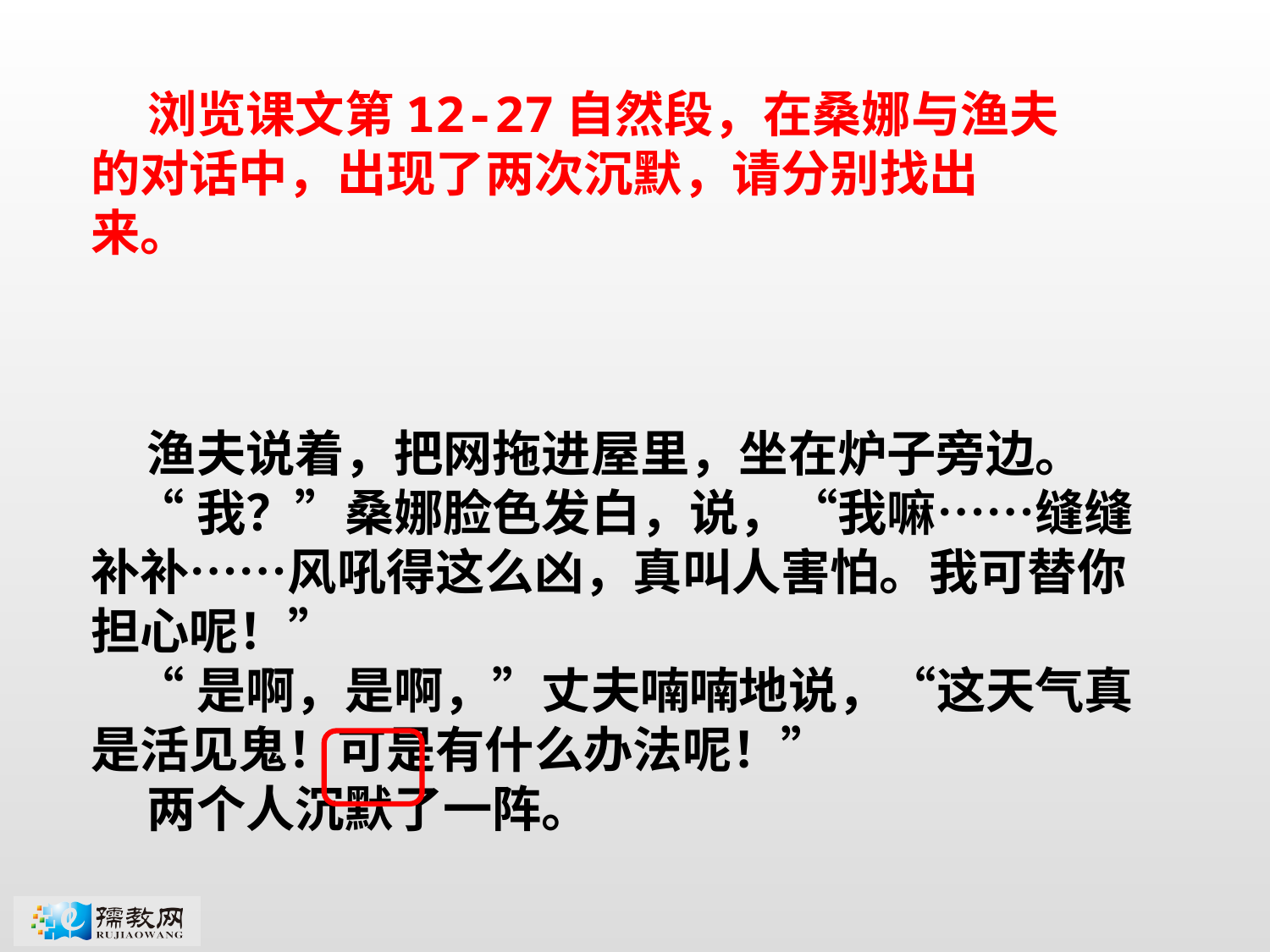

浏览课文第12-27自然段，在桑娜与渔夫的对话中，出现了两次沉默，请分别找出来。
    渔夫说着，把网拖进屋里，坐在炉子旁边。
    “我？”桑娜脸色发白，说，“我嘛……缝缝补补……风吼得这么凶，真叫人害怕。我可替你担心呢！”
    “是啊，是啊，”丈夫喃喃地说，“这天气真是活见鬼！可是有什么办法呢！”
    两个人沉默了一阵。